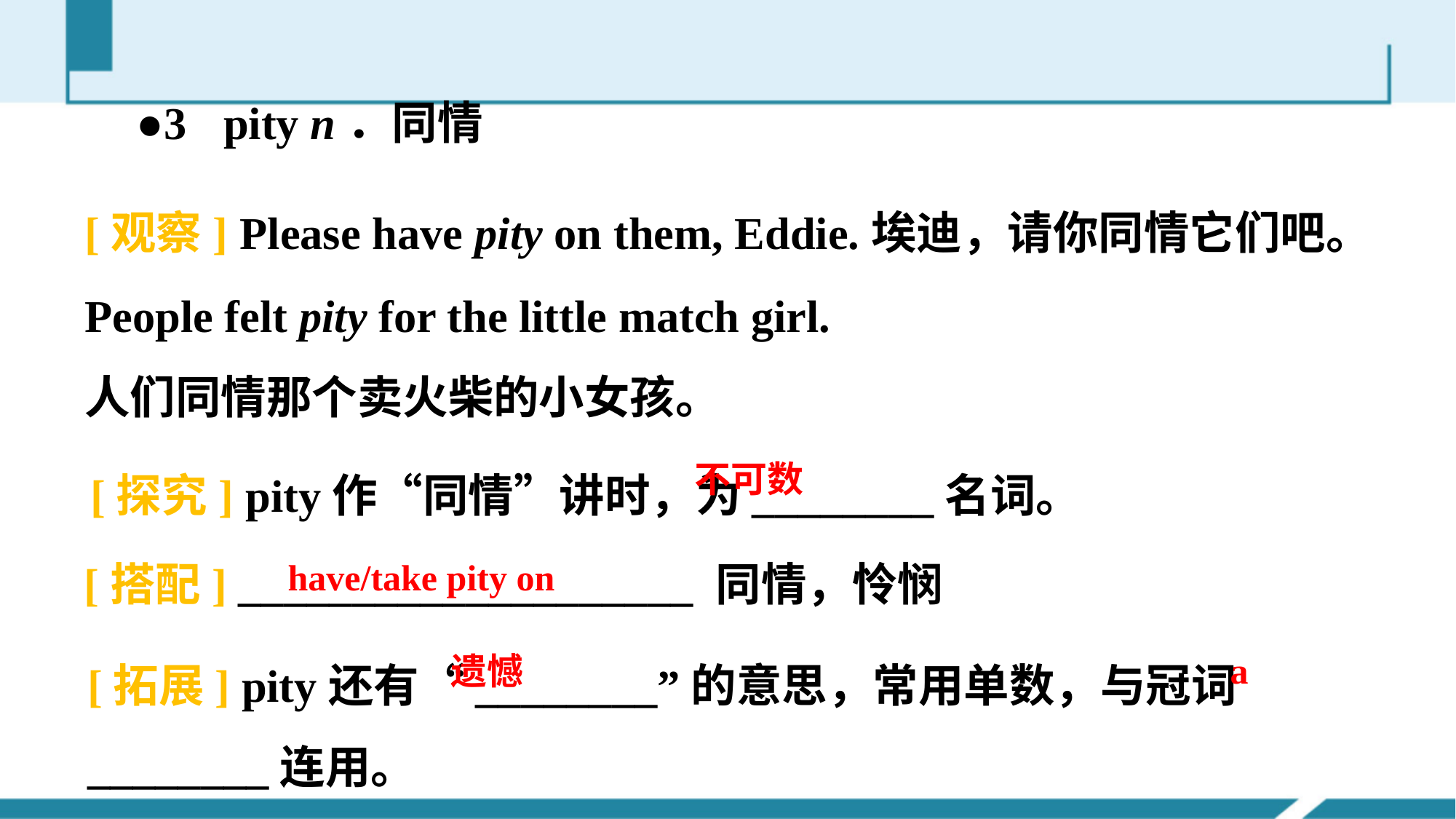

●3   pity n．同情
[观察] Please have pity on them, Eddie.埃迪，请你同情它们吧。
People felt pity for the little match girl.
人们同情那个卖火柴的小女孩。
[探究] pity作“同情”讲时，为________名词。
不可数
have/take pity on
[搭配] ____________________ 同情，怜悯
[拓展] pity还有“________”的意思，常用单数，与冠词________连用。
a
遗憾